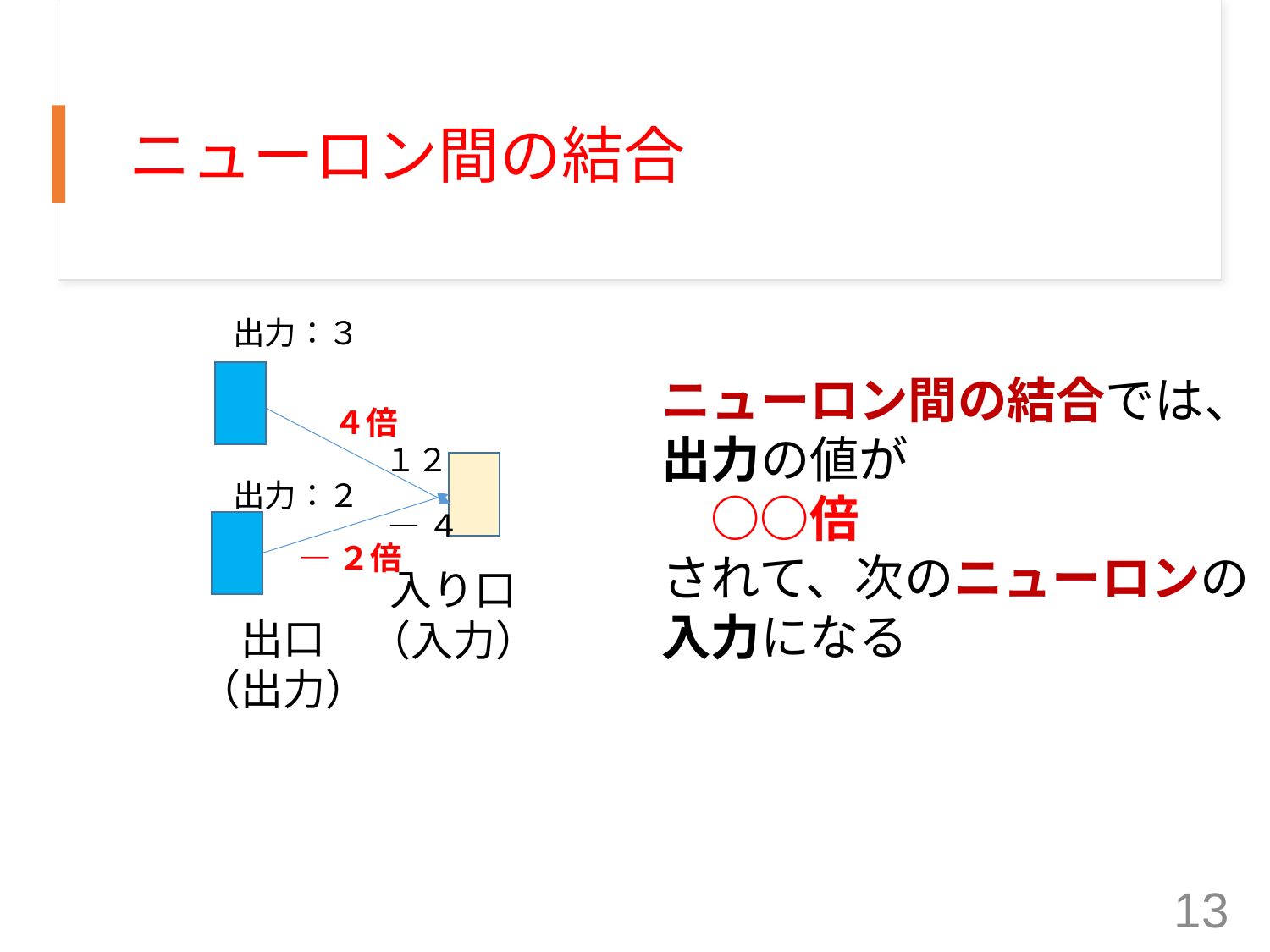

# ニューロン間の結合

出力：３

ニューロン間の結合では、
出力の値が
　○○倍
されて、次のニューロンの
入力になる
４倍
１２

出力：２
―４

―２倍
入り口
（入力）
出口
（出力）
13